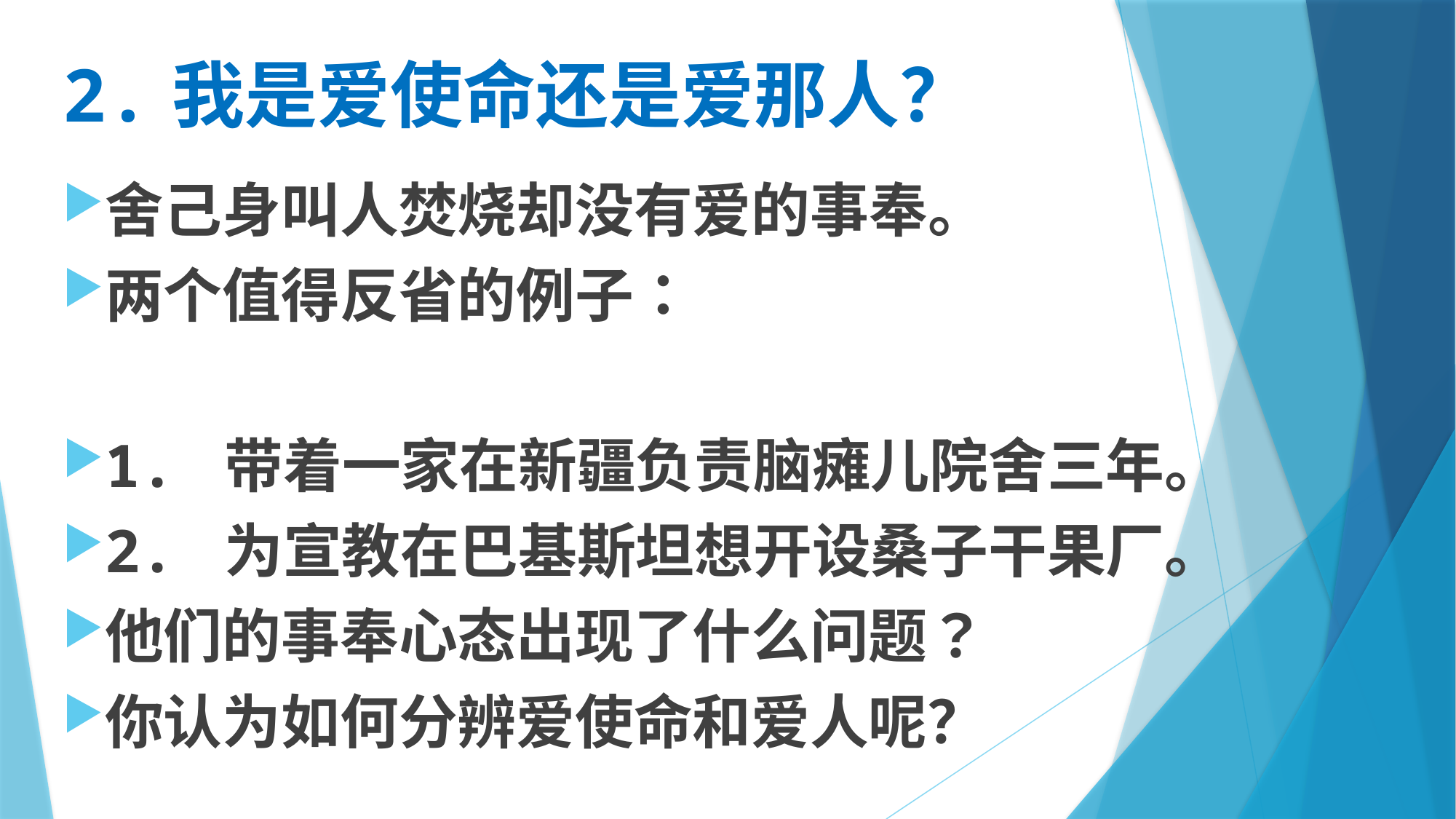

# 2.	我是爱使命还是爱那人？
舍己身叫人焚烧却没有爱的事奉。
两个值得反省的例子：

1. 带着一家在新疆负责脑瘫儿院舍三年。
2. 为宣教在巴基斯坦想开设桑子干果厂。
他们的事奉心态出现了什么问题？
你认为如何分辨爱使命和爱人呢？